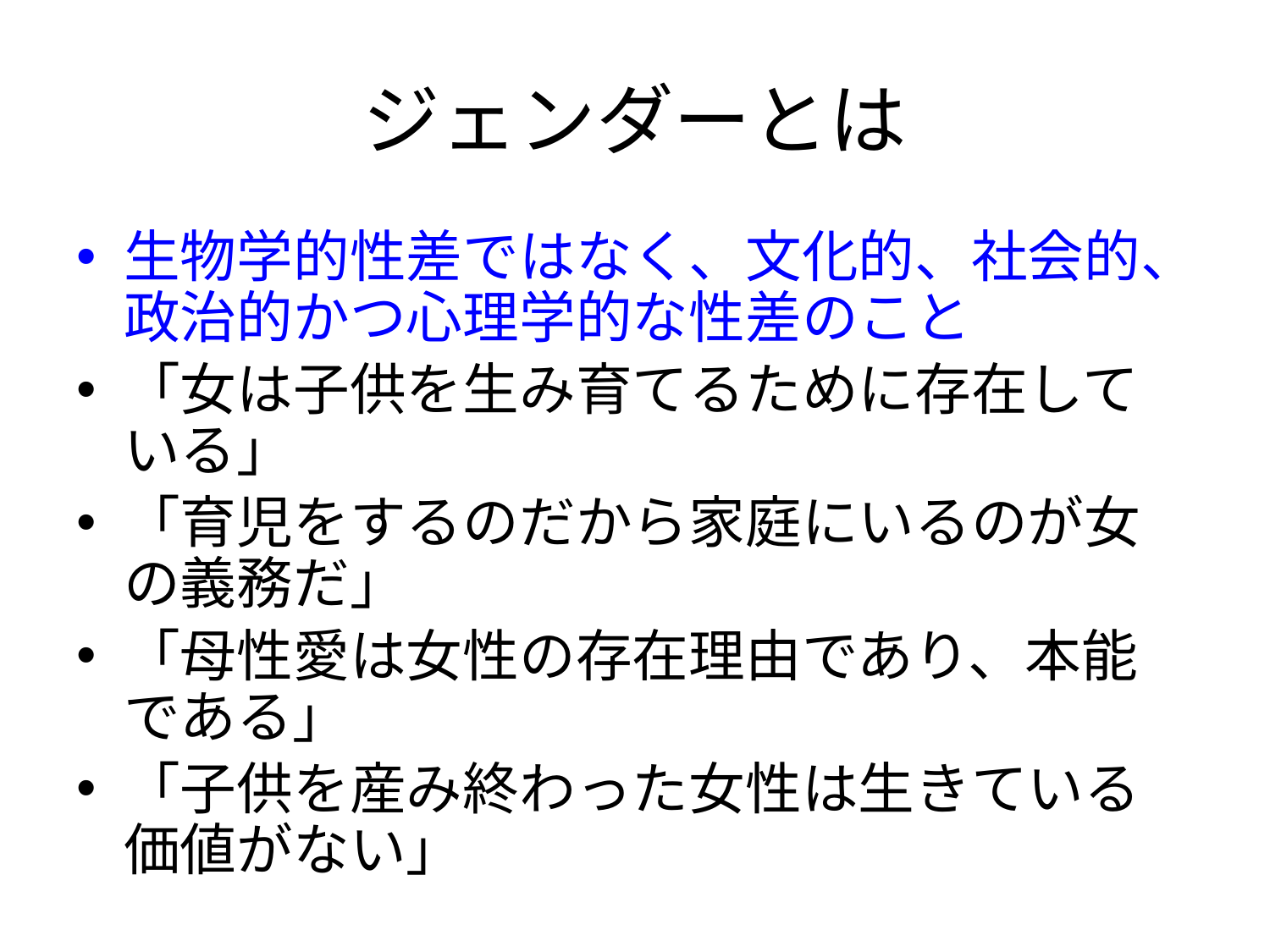

# ジェンダーとは
生物学的性差ではなく、文化的、社会的、政治的かつ心理学的な性差のこと
「女は子供を生み育てるために存在している」
「育児をするのだから家庭にいるのが女の義務だ」
「母性愛は女性の存在理由であり、本能である」
「子供を産み終わった女性は生きている価値がない」